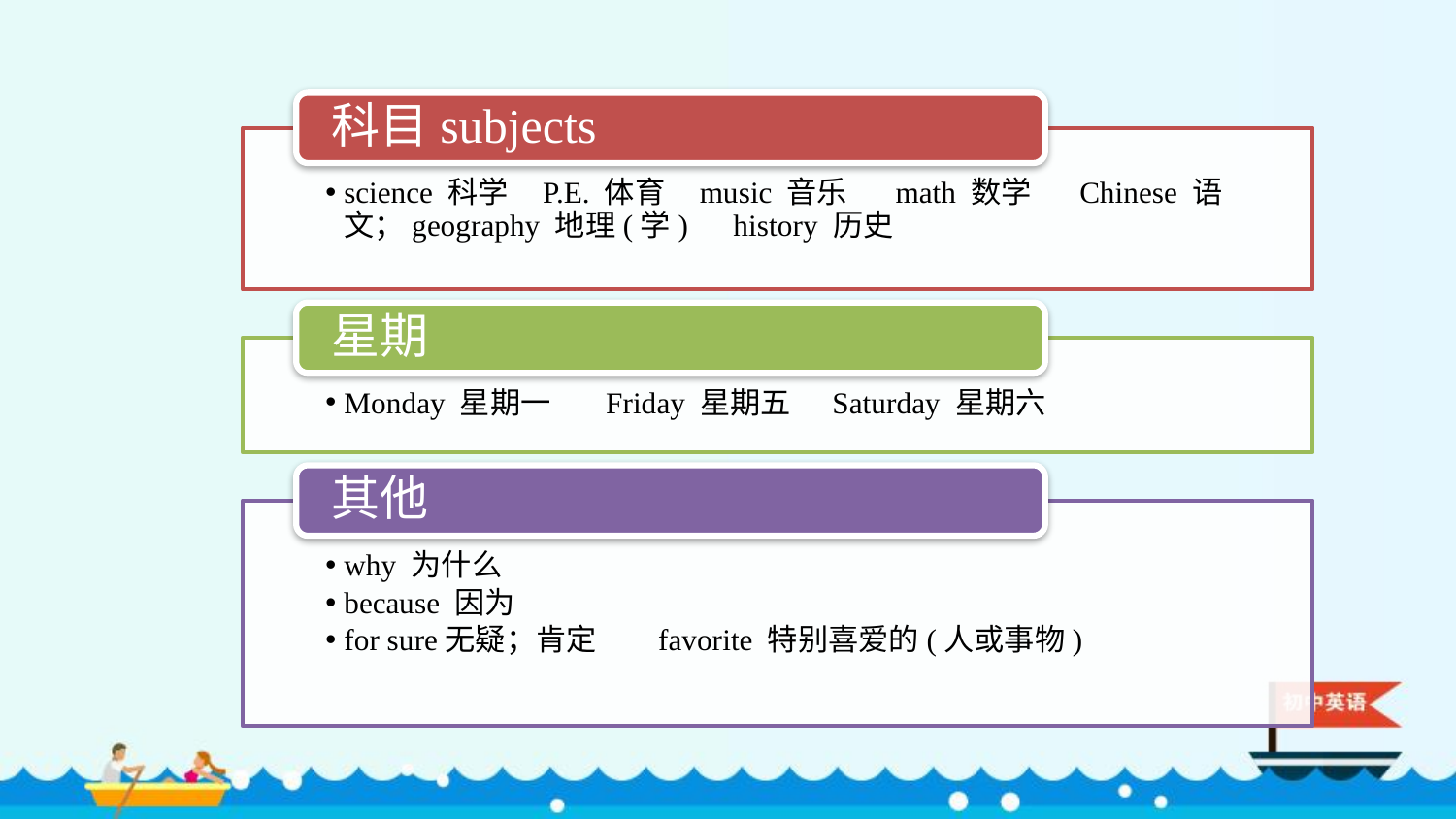

science 科学    P.E. 体育    music 音乐      math 数学      Chinese 语文；geography 地理(学)      history 历史
科目subjects
Monday 星期一       Friday 星期五     Saturday 星期六
星期
why 为什么
because 因为
for sure无疑；肯定        favorite 特别喜爱的(人或事物)
其他